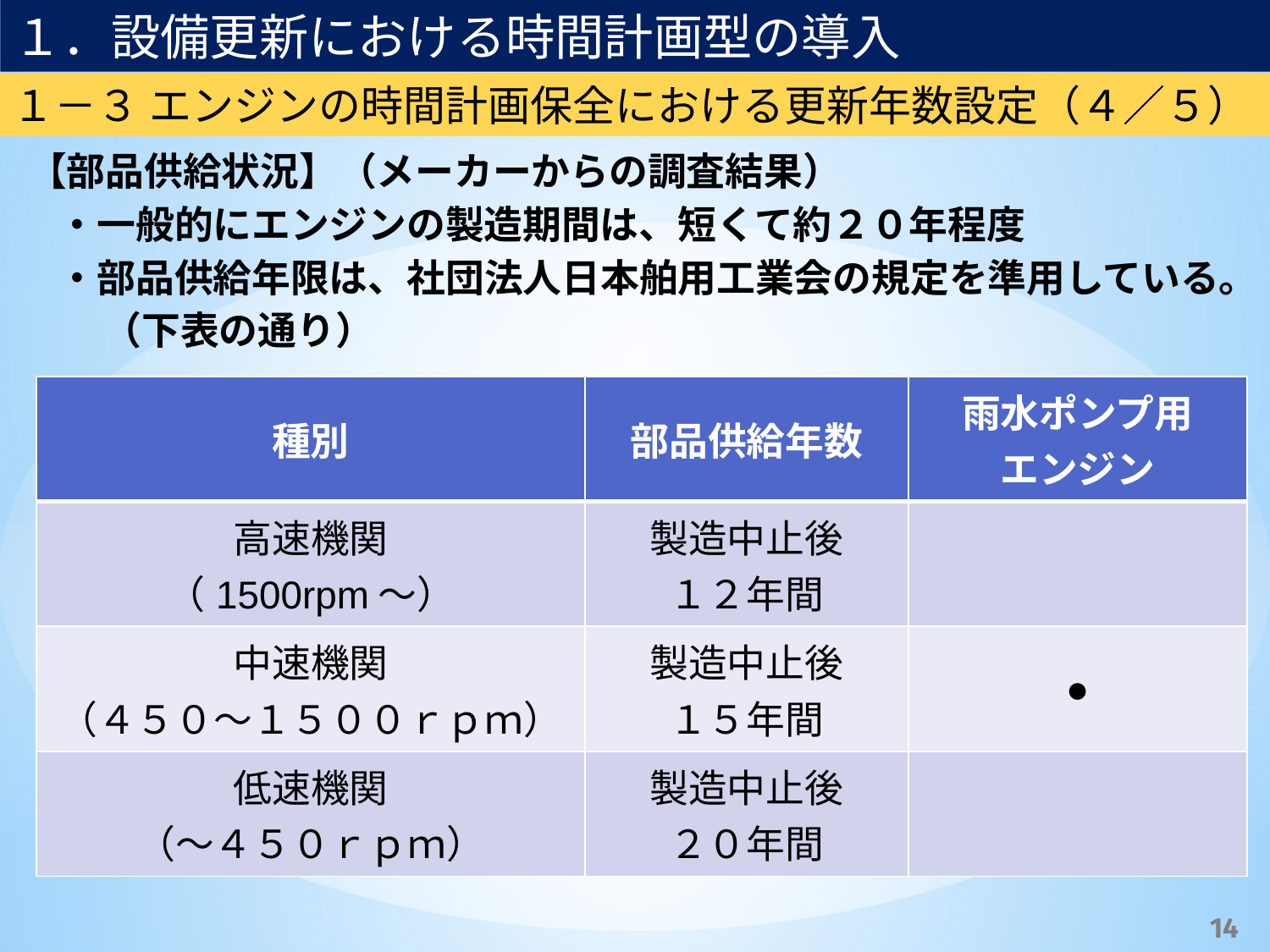

１．設備更新における時間計画型の導入
１－３ エンジンの時間計画保全における更新年数設定（４／５）
【部品供給状況】（メーカーからの調査結果）
・一般的にエンジンの製造期間は、短くて約２０年程度
・部品供給年限は、社団法人日本舶用工業会の規定を準用している。（下表の通り）

| 種別 | 部品供給年数 | 雨水ポンプ用 エンジン |
| --- | --- | --- |
| 高速機関 （1500rpm～） | 製造中止後 １２年間 |  |
| 中速機関 （４５０～１５００ｒｐｍ） | 製造中止後 １５年間 | ● |
| 低速機関 （～４５０ｒｐｍ） | 製造中止後 ２０年間 |  |
14